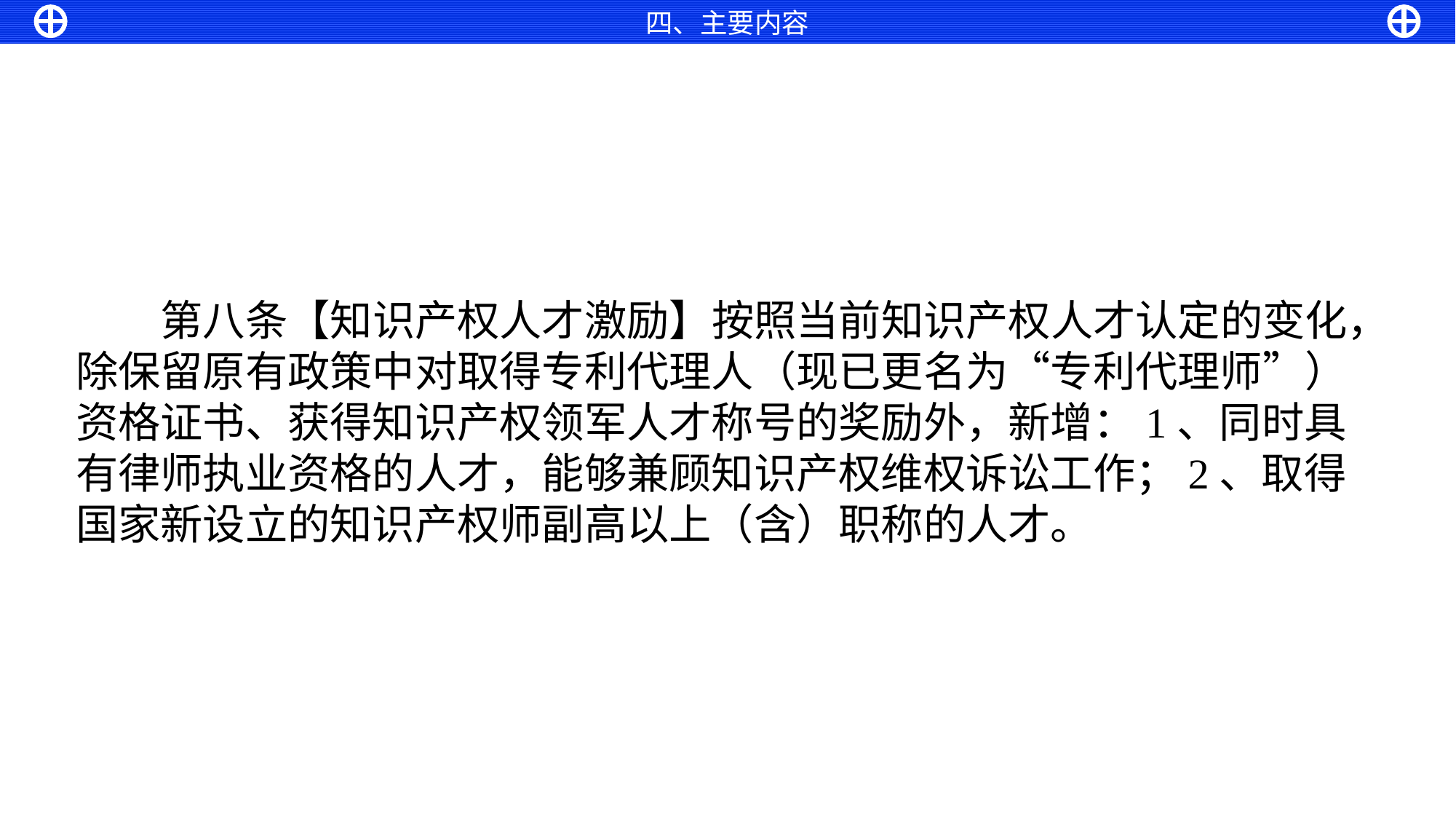

四、主要内容

第八条【知识产权人才激励】按照当前知识产权人才认定的变化，除保留原有政策中对取得专利代理人（现已更名为“专利代理师”）资格证书、获得知识产权领军人才称号的奖励外，新增：1、同时具有律师执业资格的人才，能够兼顾知识产权维权诉讼工作；2、取得国家新设立的知识产权师副高以上（含）职称的人才。